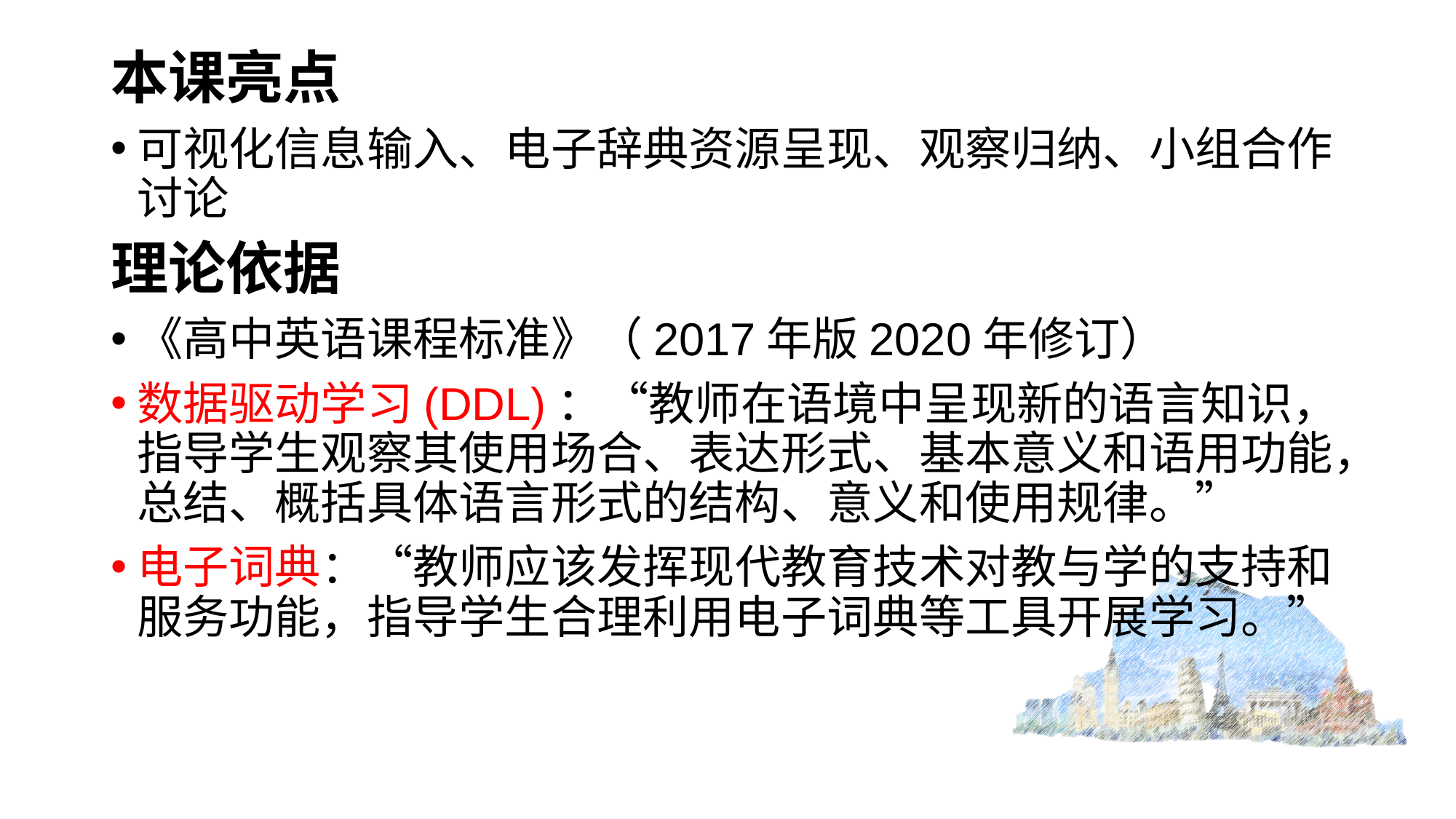

本课亮点
可视化信息输入、电子辞典资源呈现、观察归纳、小组合作讨论
理论依据
《高中英语课程标准》（2017年版2020年修订）
数据驱动学习(DDL)：“教师在语境中呈现新的语言知识，指导学生观察其使用场合、表达形式、基本意义和语用功能，总结、概括具体语言形式的结构、意义和使用规律。”
电子词典：“教师应该发挥现代教育技术对教与学的支持和服务功能，指导学生合理利用电子词典等工具开展学习。”